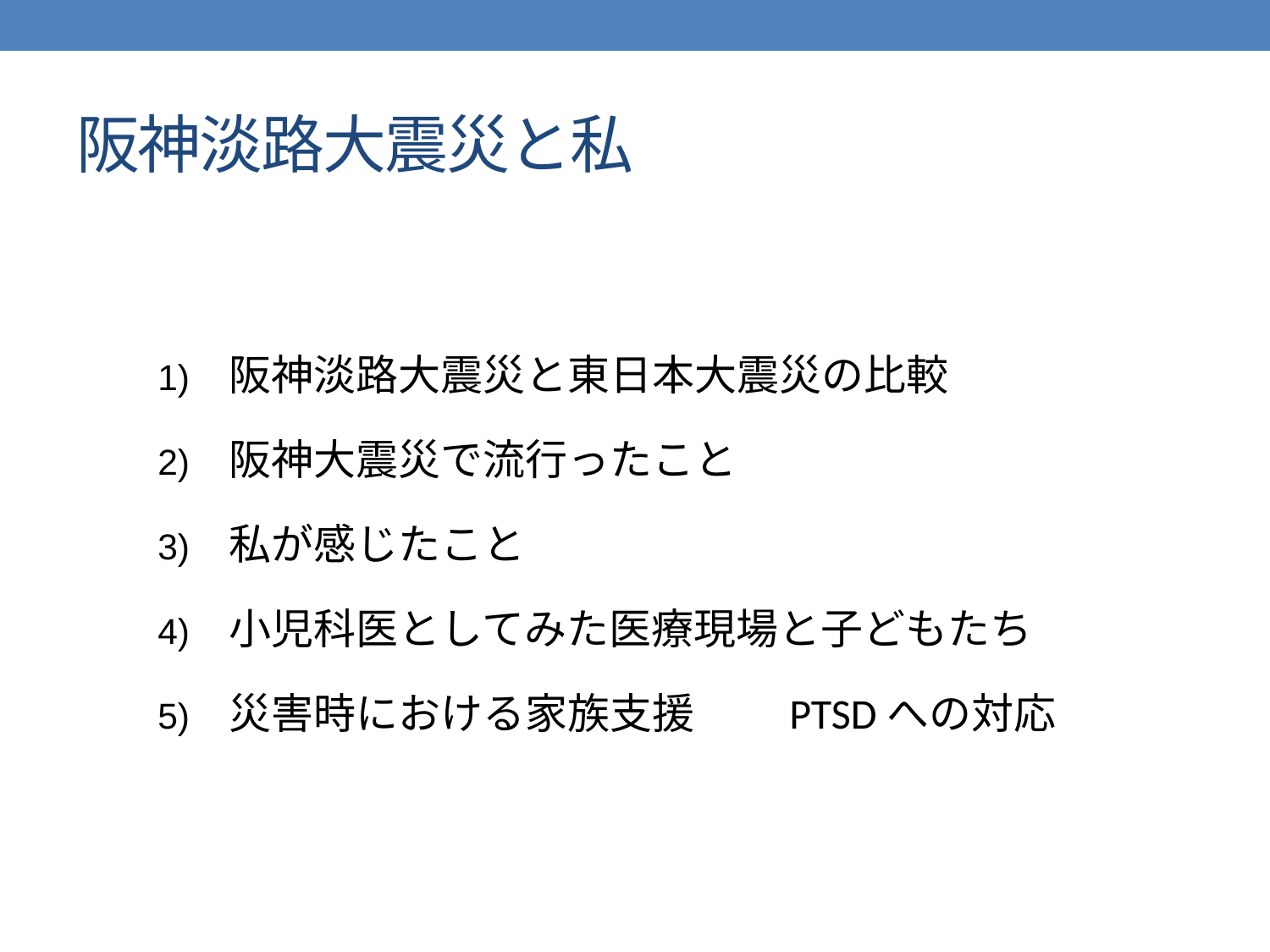

# 阪神淡路大震災と私
阪神淡路大震災と東日本大震災の比較
阪神大震災で流行ったこと
私が感じたこと
小児科医としてみた医療現場と子どもたち
災害時における家族支援　　PTSDへの対応